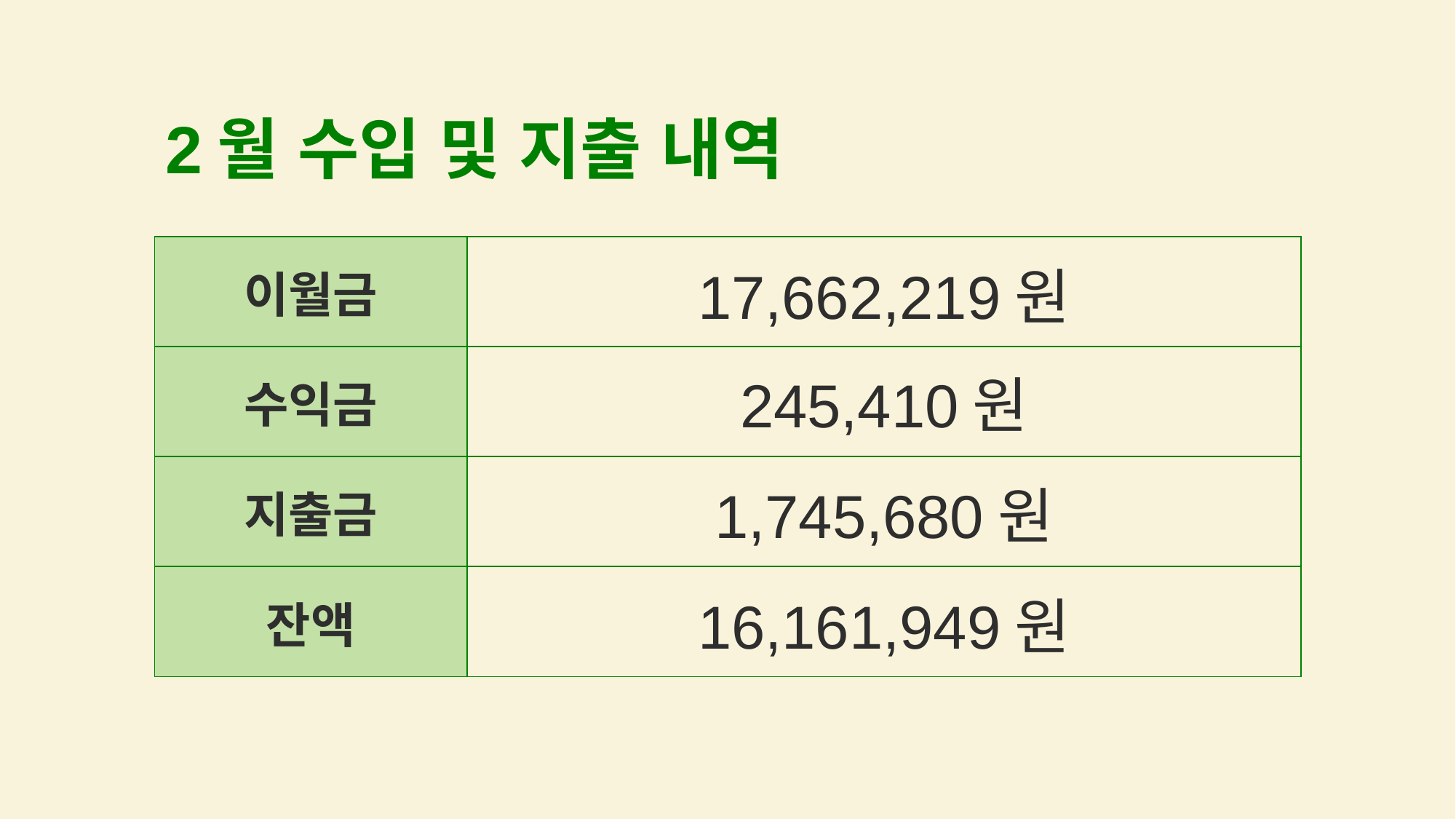

2월 수입 및 지출 내역
| 이월금 | 17,662,219원 |
| --- | --- |
| 수익금 | 245,410원 |
| 지출금 | 1,745,680원 |
| 잔액 | 16,161,949원 |